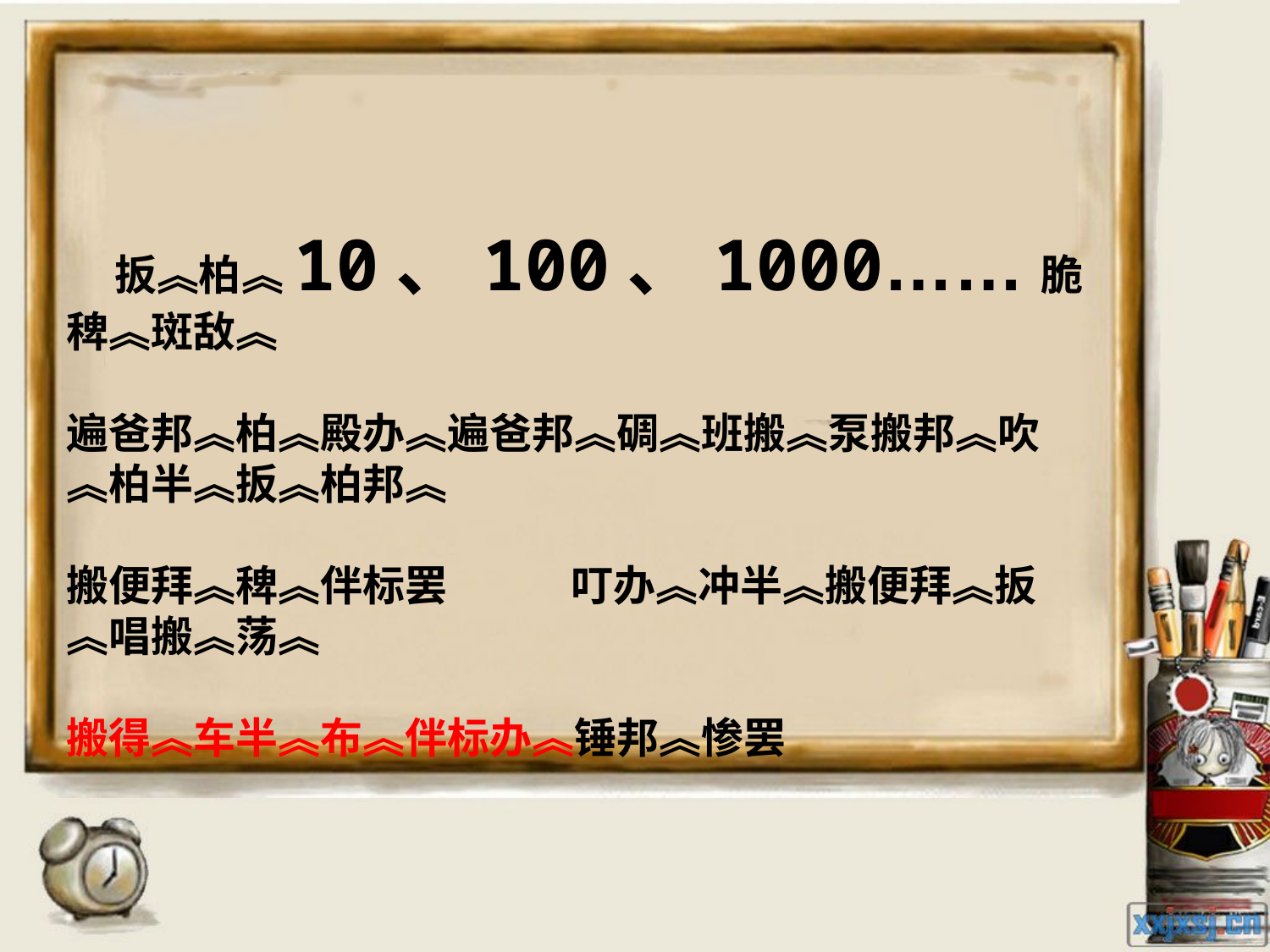

扳︽柏︽10、100、1000……脆稗︽斑敌︽

遍爸邦︽柏︽殿办︽遍爸邦︽碉︽班搬︽泵搬邦︽吹︽柏半︽扳︽柏邦︽

搬便拜︽稗︽伴标罢             叮办︽冲半︽搬便拜︽扳︽唱搬︽荡︽

搬得︽车半︽布︽伴标办︽锤邦︽惨罢